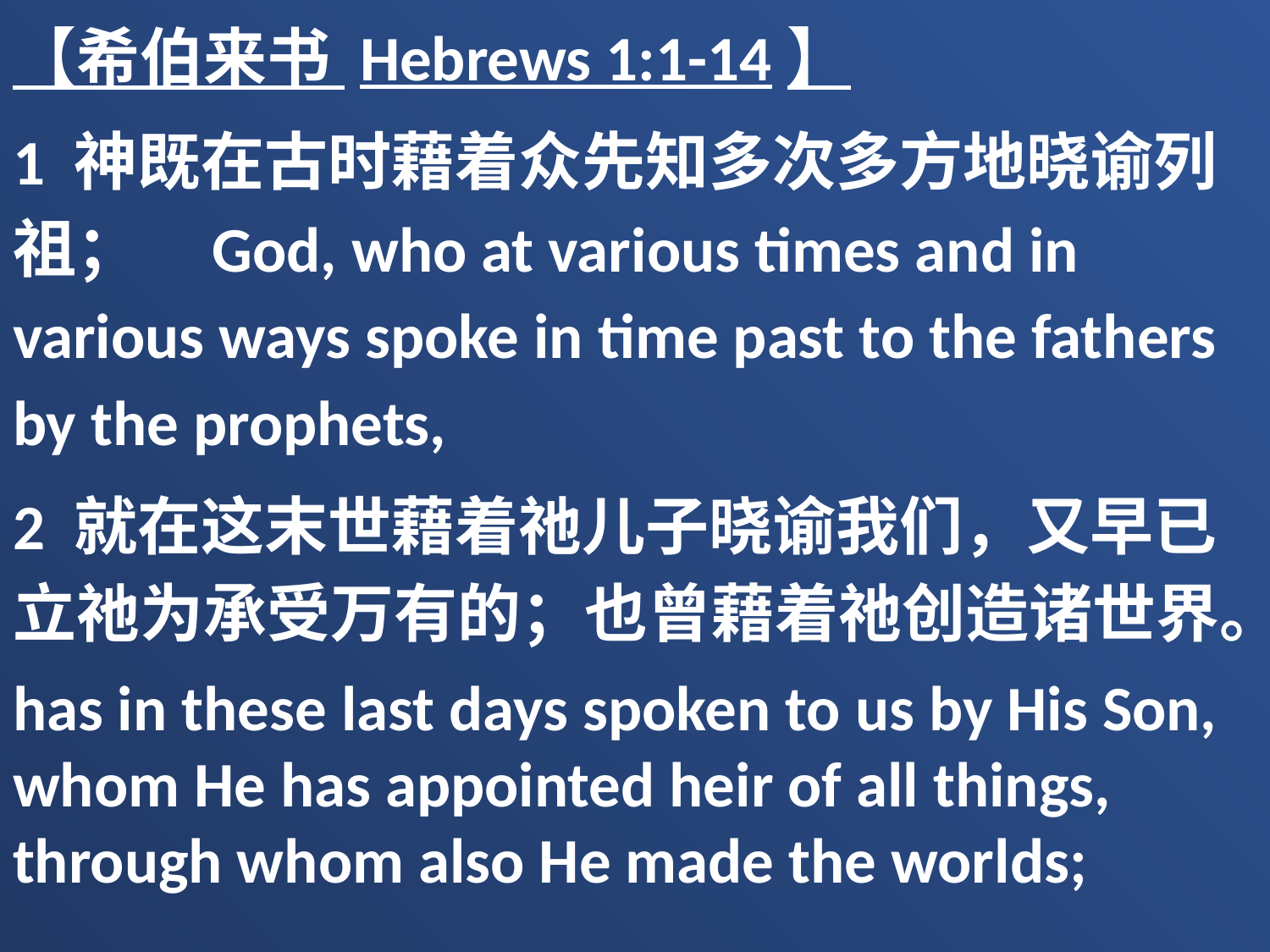

【希伯来书 Hebrews 1:1-14】
1 神既在古时藉着众先知多次多方地晓谕列祖；    God, who at various times and in various ways spoke in time past to the fathers by the prophets,
2 就在这末世藉着祂儿子晓谕我们，又早已立祂为承受万有的；也曾藉着祂创造诸世界。
has in these last days spoken to us by His Son, whom He has appointed heir of all things, through whom also He made the worlds;